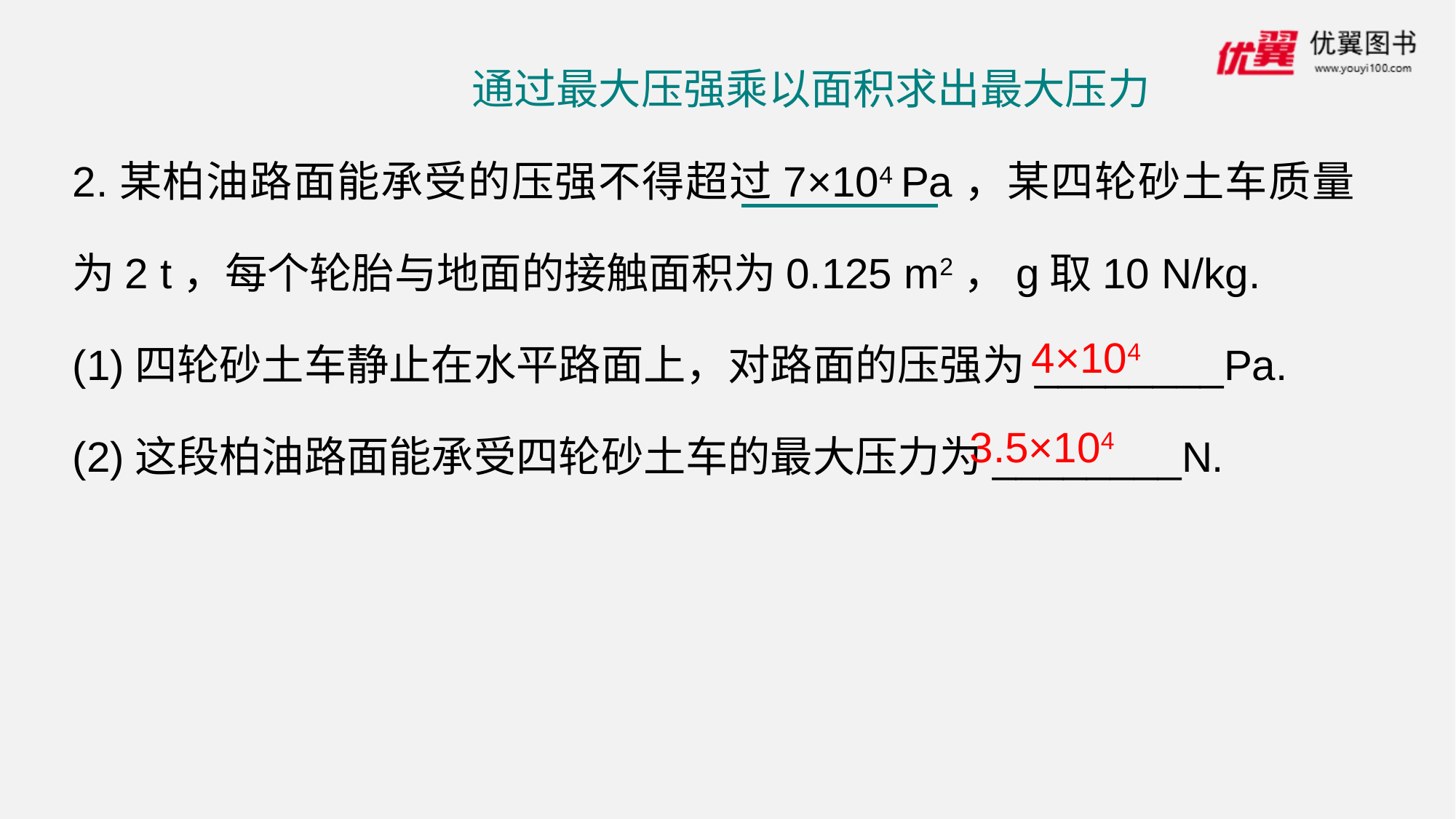

通过最大压强乘以面积求出最大压力
2.某柏油路面能承受的压强不得超过7×104 Pa，某四轮砂土车质量为2 t，每个轮胎与地面的接触面积为0.125 m2，g取10 N/kg.
(1)四轮砂土车静止在水平路面上，对路面的压强为________Pa.
(2)这段柏油路面能承受四轮砂土车的最大压力为________N.
4×104
3.5×104